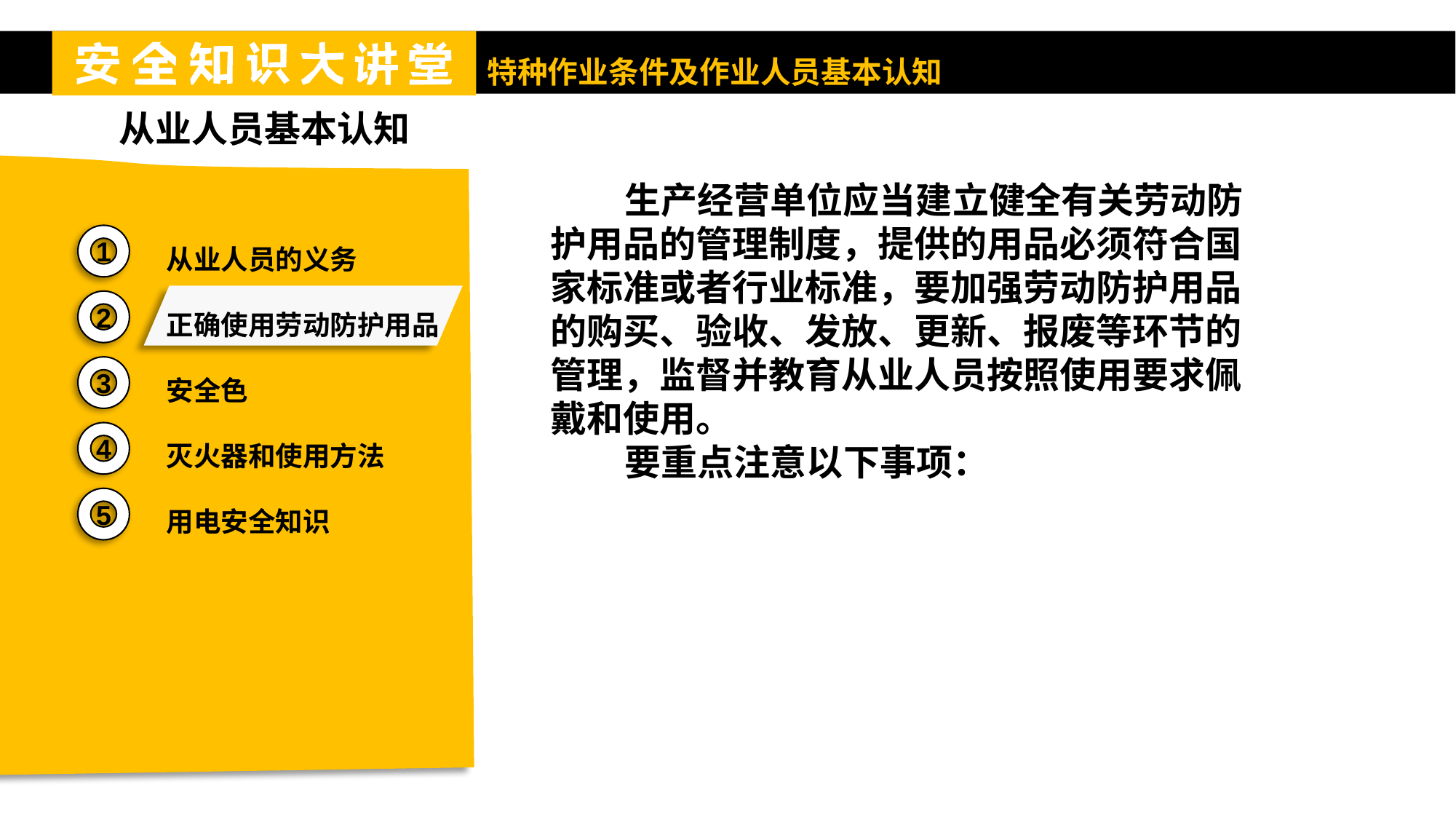

从业人员基本认知
        生产经营单位应当建立健全有关劳动防护用品的管理制度，提供的用品必须符合国家标准或者行业标准，要加强劳动防护用品的购买、验收、发放、更新、报废等环节的管理，监督并教育从业人员按照使用要求佩戴和使用。
        要重点注意以下事项：
从业人员的义务
正确使用劳动防护用品
安全色
灭火器和使用方法
用电安全知识
1

2
3
4
5